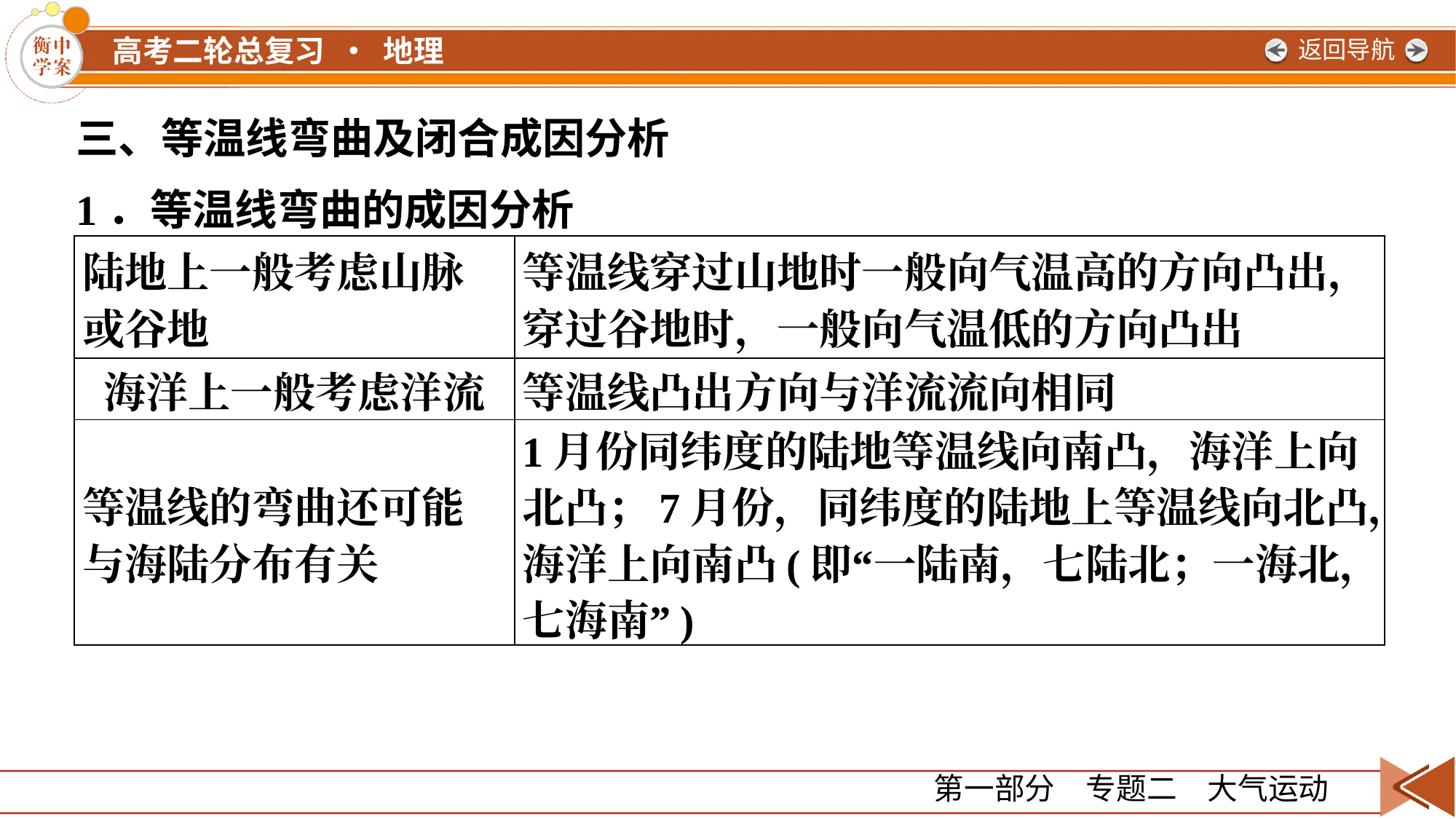

三、等温线弯曲及闭合成因分析
1．等温线弯曲的成因分析
| 陆地上一般考虑山脉或谷地 | 等温线穿过山地时一般向气温高的方向凸出，穿过谷地时，一般向气温低的方向凸出 |
| --- | --- |
| 海洋上一般考虑洋流 | 等温线凸出方向与洋流流向相同 |
| 等温线的弯曲还可能与海陆分布有关 | 1月份同纬度的陆地等温线向南凸，海洋上向北凸；7月份，同纬度的陆地上等温线向北凸，海洋上向南凸(即“一陆南，七陆北；一海北，七海南”) |